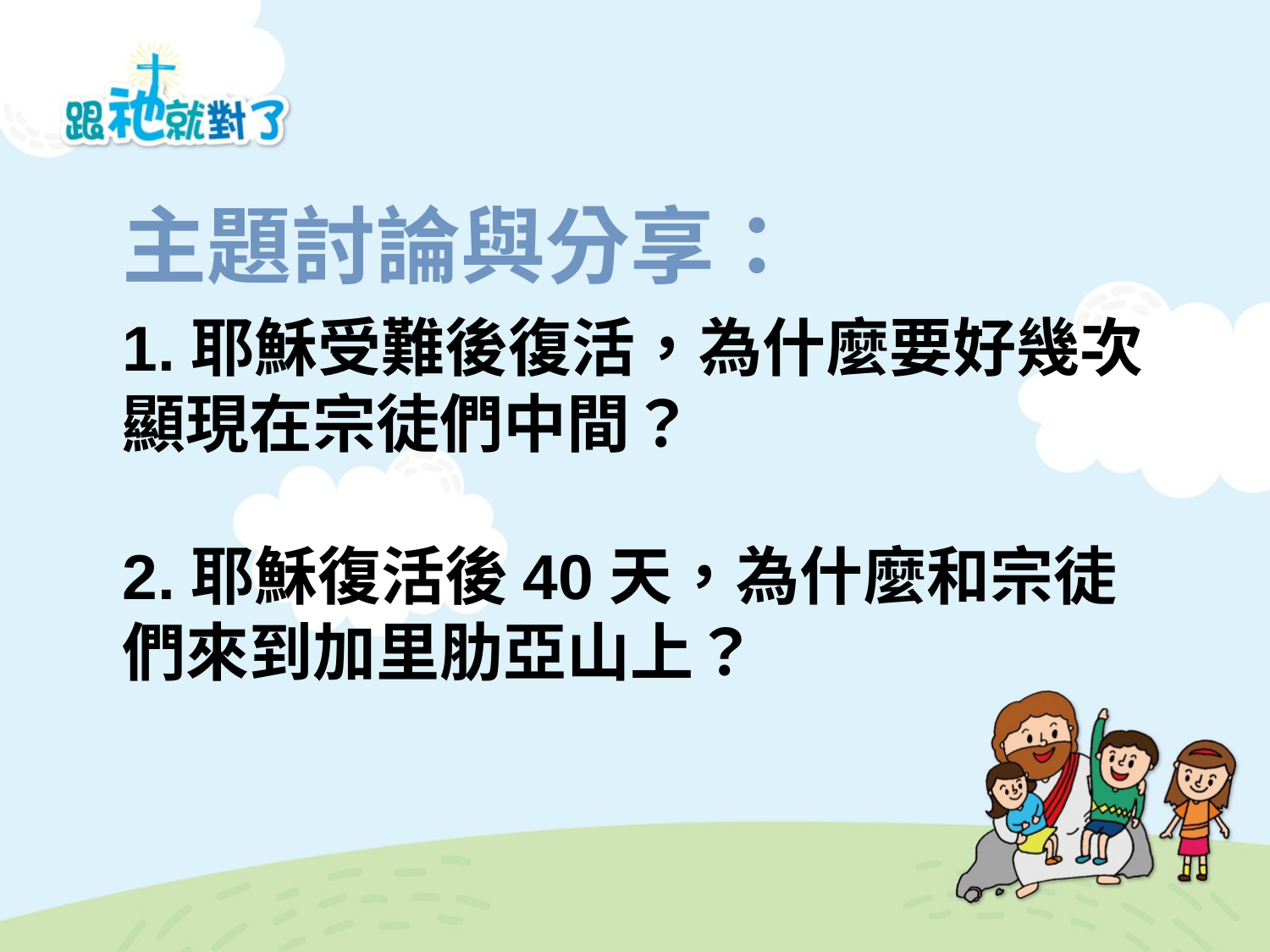

主題討論與分享：
1.耶穌受難後復活，為什麼要好幾次顯現在宗徒們中間？

2.耶穌復活後40天，為什麼和宗徒們來到加里肋亞山上？